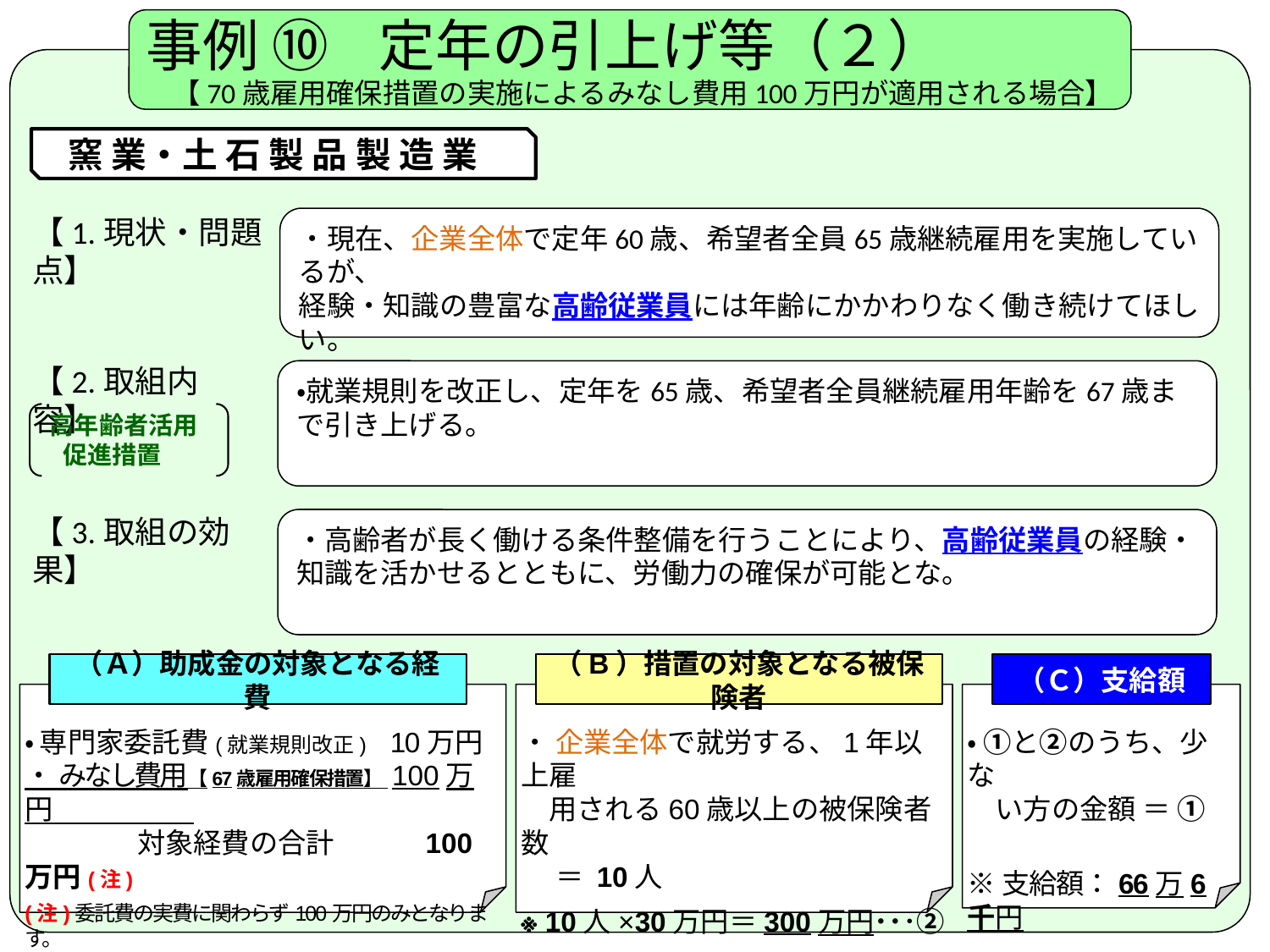

事例 ⑩    定年の引上げ等（２）
【70歳雇用確保措置の実施によるみなし費用100万円が適用される場合】
.
   窯 業・土 石 製 品 製 造 業
【1.現状・問題点】
・現在、企業全体で定年60歳、希望者全員65歳継続雇用を実施しているが、
経験・知識の豊富な高齢従業員には年齢にかかわりなく働き続けてほしい。
【2.取組内容】
・就業規則を改正し、定年を65歳、希望者全員継続雇用年齢を67歳まで引き上げる。
高年齢者活用
　 促進措置

【3.取組の効果】
・高齢者が長く働ける条件整備を行うことにより、高齢従業員の経験・知識を活かせるとともに、労働力の確保が可能とな。
（Ａ）助成金の対象となる経費
（B）措置の対象となる被保険者
（Ｃ）支給額

・ 専門家委託費(就業規則改正)    10万円
・ みなし費用【67歳雇用確保措置】 100万円
　　　　対象経費の合計　　　100万円(注)

(注)委託費の実費に関わらず100万円のみとなります。

※100万円の2/3 ＝ 66万6千円･･･①

・ 企業全体で就労する、1年以上雇
　用される60歳以上の被保険者数
　 ＝ 10人

※ 10人×30万円＝300万円･･･②

・ ①と②のうち、少な
　い方の金額 ＝ ①

※支給額：66万6千円